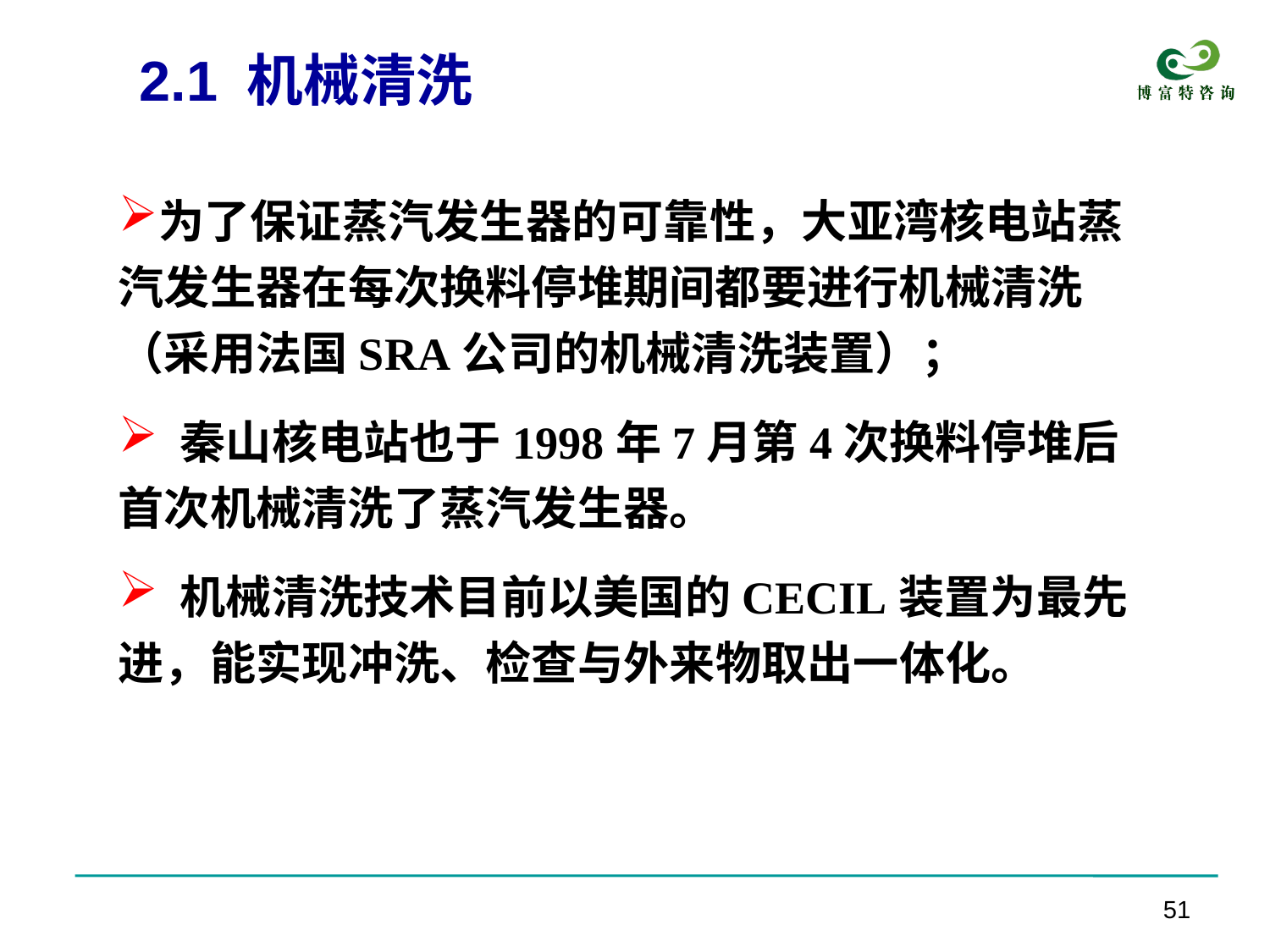

2.1 机械清洗
为了保证蒸汽发生器的可靠性，大亚湾核电站蒸汽发生器在每次换料停堆期间都要进行机械清洗（采用法国SRA公司的机械清洗装置）；
 秦山核电站也于1998年7月第4次换料停堆后首次机械清洗了蒸汽发生器。
 机械清洗技术目前以美国的CECIL装置为最先进，能实现冲洗、检查与外来物取出一体化。